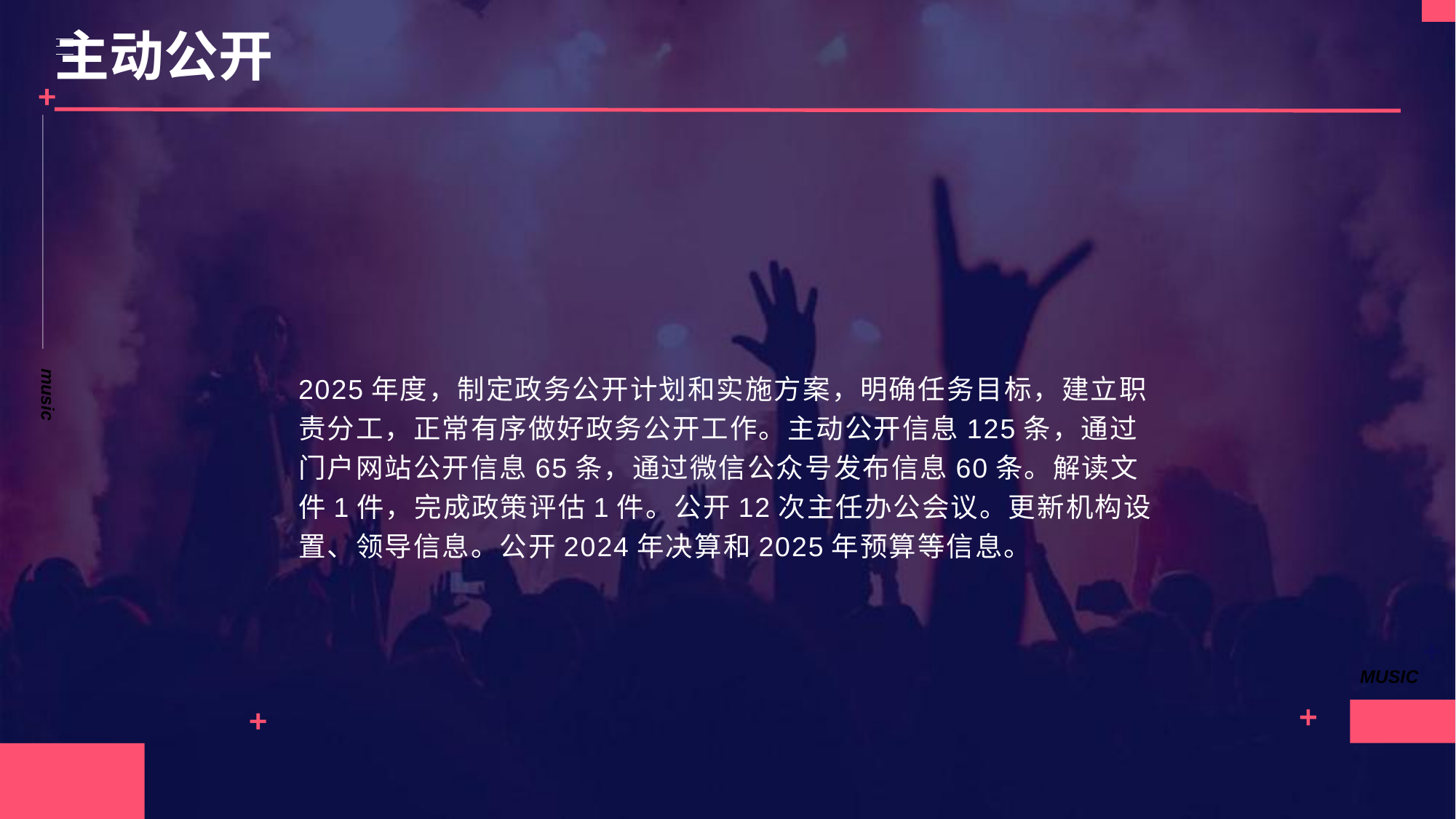

主动公开

music
2025年度，制定政务公开计划和实施方案，明确任务目标，建立职责分工，正常有序做好政务公开工作。主动公开信息125条，通过门户网站公开信息65条，通过微信公众号发布信息60条。解读文件1件，完成政策评估1件。公开12次主任办公会议。更新机构设置、领导信息。公开2024年决算和2025年预算等信息。

MUSIC